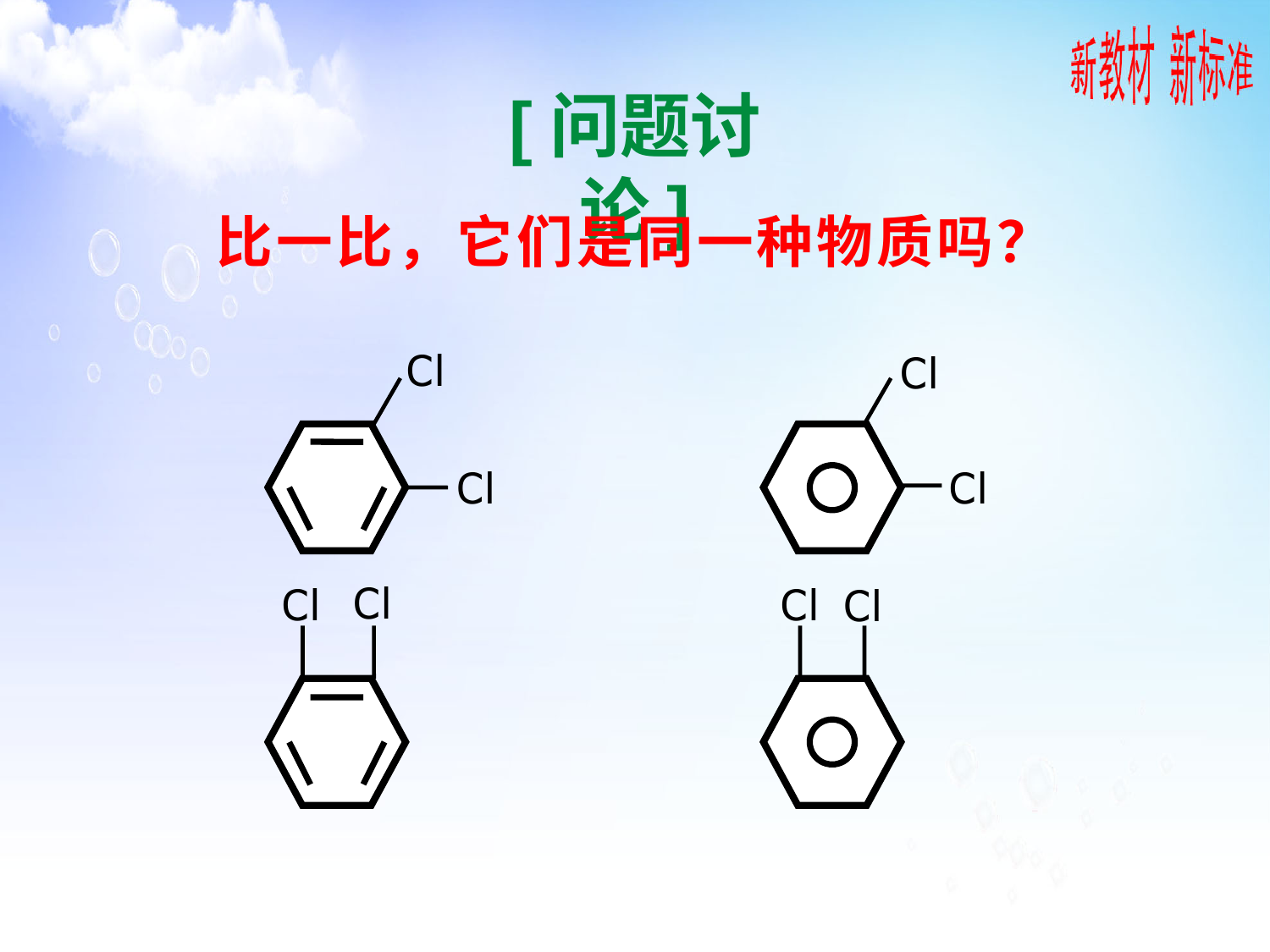

[问题讨论]
# 比一比，它们是同一种物质吗？
Cl

Cl

Cl
Cl
Cl

Cl
Cl

Cl